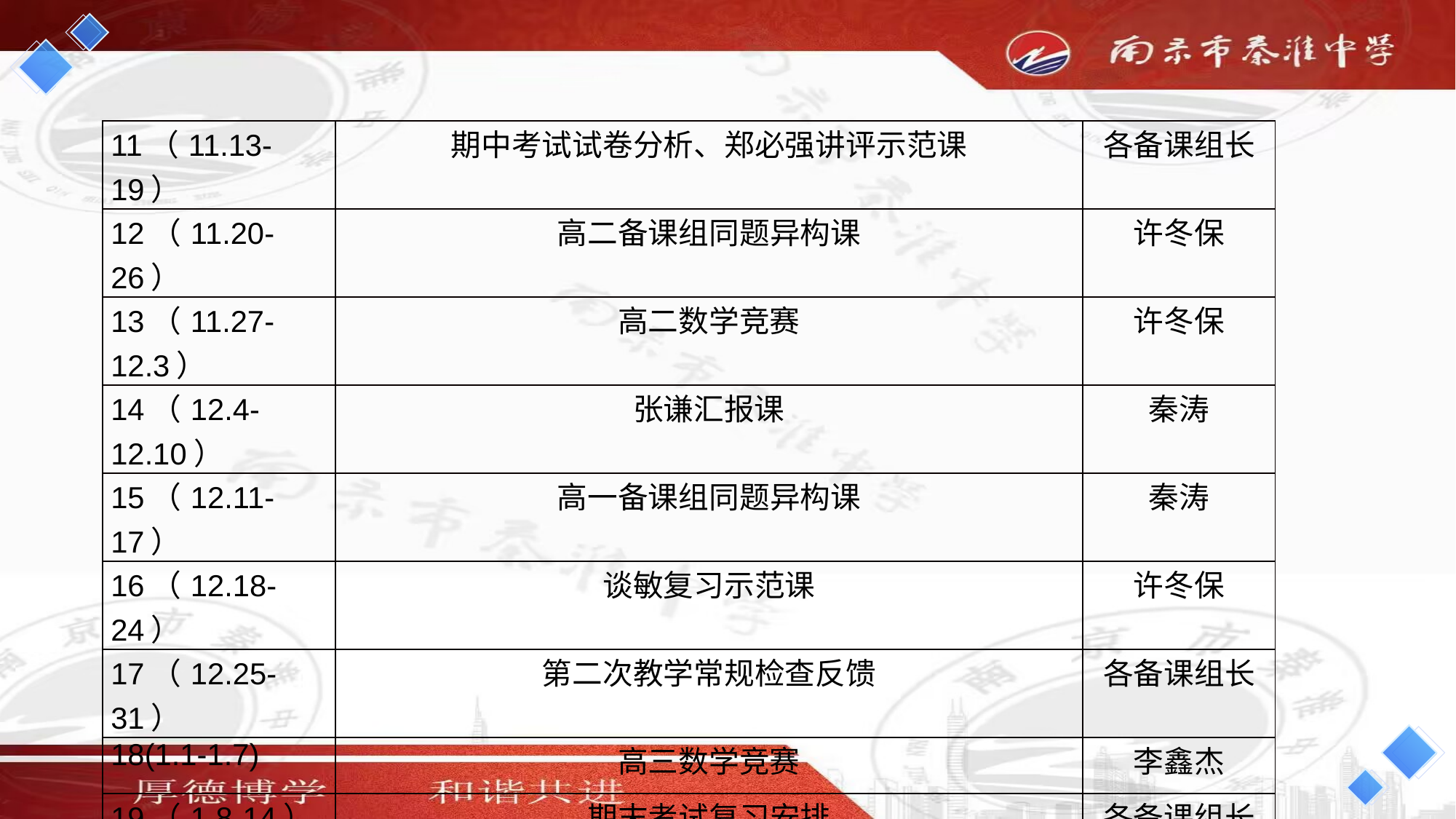

#
| 11（11.13-19） | 期中考试试卷分析、郑必强讲评示范课 | 各备课组长 |
| --- | --- | --- |
| 12（11.20-26） | 高二备课组同题异构课 | 许冬保 |
| 13（11.27-12.3） | 高二数学竞赛 | 许冬保 |
| 14（12.4-12.10） | 张谦汇报课 | 秦涛 |
| 15（12.11-17） | 高一备课组同题异构课 | 秦涛 |
| 16（12.18-24） | 谈敏复习示范课 | 许冬保 |
| 17（12.25-31） | 第二次教学常规检查反馈 | 各备课组长 |
| 18(1.1-1.7) | 高三数学竞赛 | 李鑫杰 |
| 19（1.8-14） | 期末考试复习安排 | 各备课组长 |
| 20（1.15-21） | 期末考试、各备课组工作总结 | 各备课组长 |
| 21(1.22-28) | 期末试卷讲评分析 | 各备课组长 |